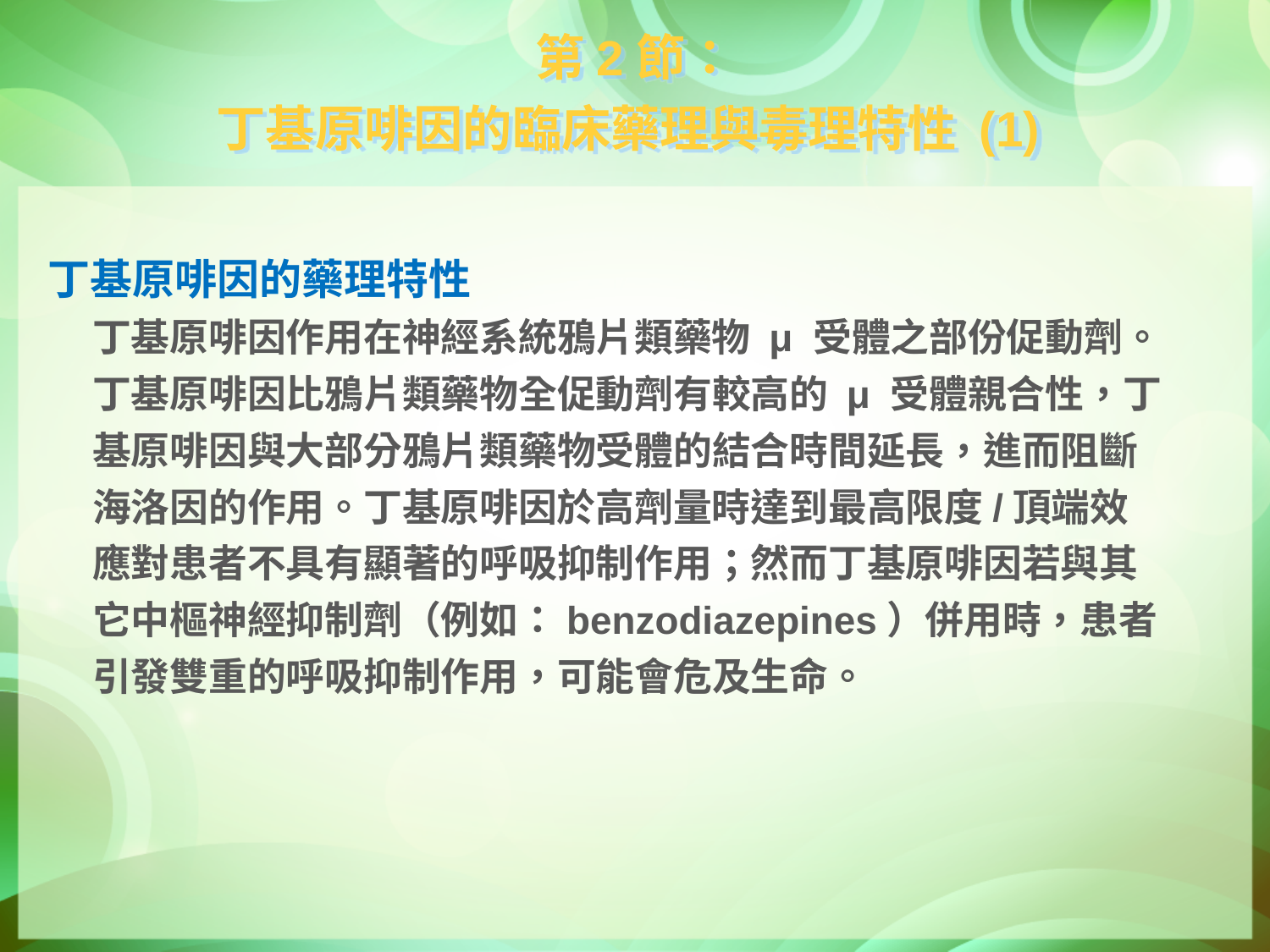

第2節：
丁基原啡因的臨床藥理與毒理特性 (1)
丁基原啡因的藥理特性
    丁基原啡因作用在神經系統鴉片類藥物 μ 受體之部份促動劑。
    丁基原啡因比鴉片類藥物全促動劑有較高的 μ 受體親合性，丁
    基原啡因與大部分鴉片類藥物受體的結合時間延長，進而阻斷
    海洛因的作用。丁基原啡因於高劑量時達到最高限度/頂端效
    應對患者不具有顯著的呼吸抑制作用；然而丁基原啡因若與其
    它中樞神經抑制劑（例如：benzodiazepines）併用時，患者
    引發雙重的呼吸抑制作用，可能會危及生命。